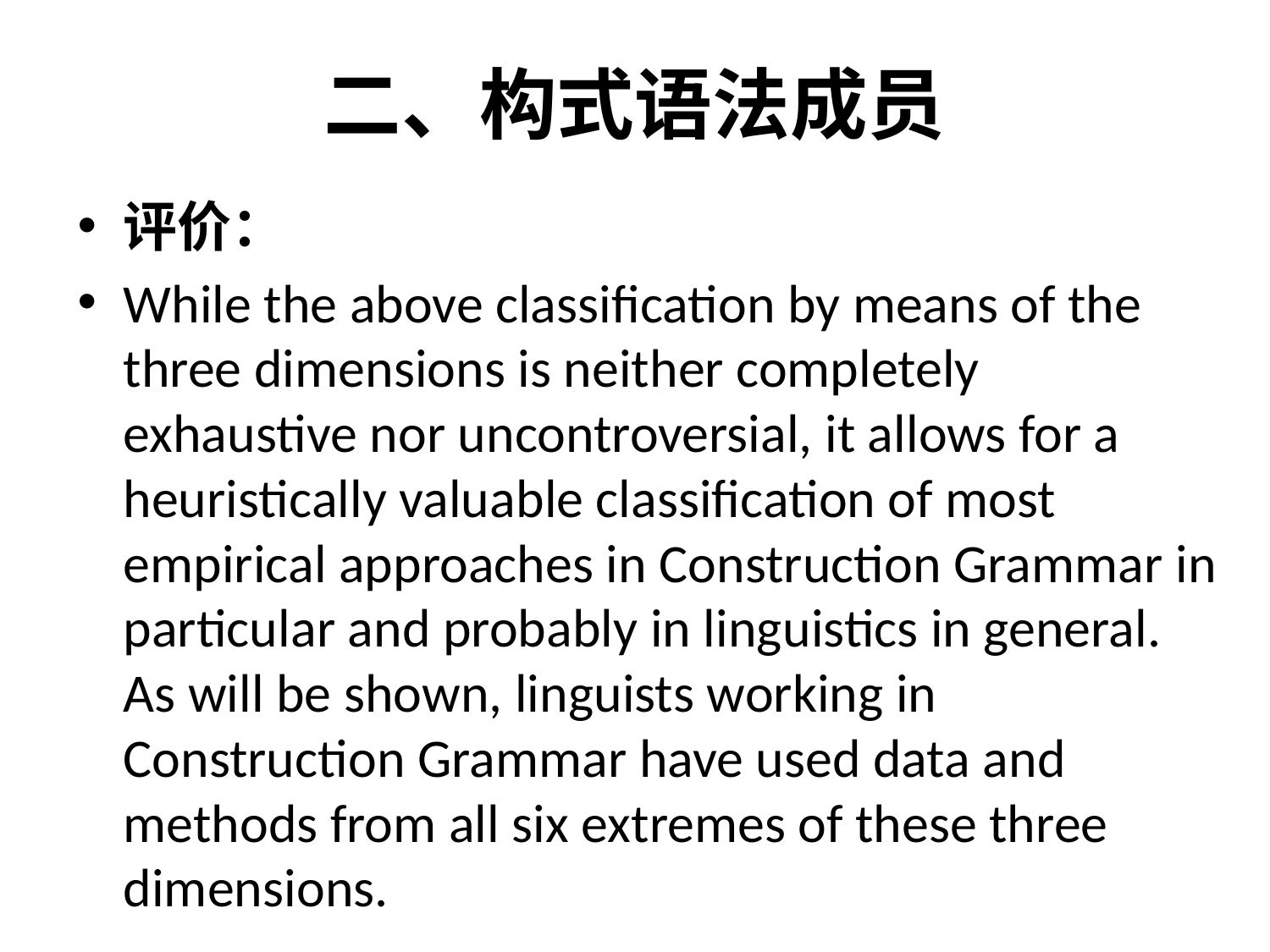

# 二、构式语法成员
评价：
While the above classification by means of the three dimensions is neither completely exhaustive nor uncontroversial, it allows for a heuristically valuable classification of most empirical approaches in Construction Grammar in particular and probably in linguistics in general. As will be shown, linguists working in Construction Grammar have used data and methods from all six extremes of these three dimensions.